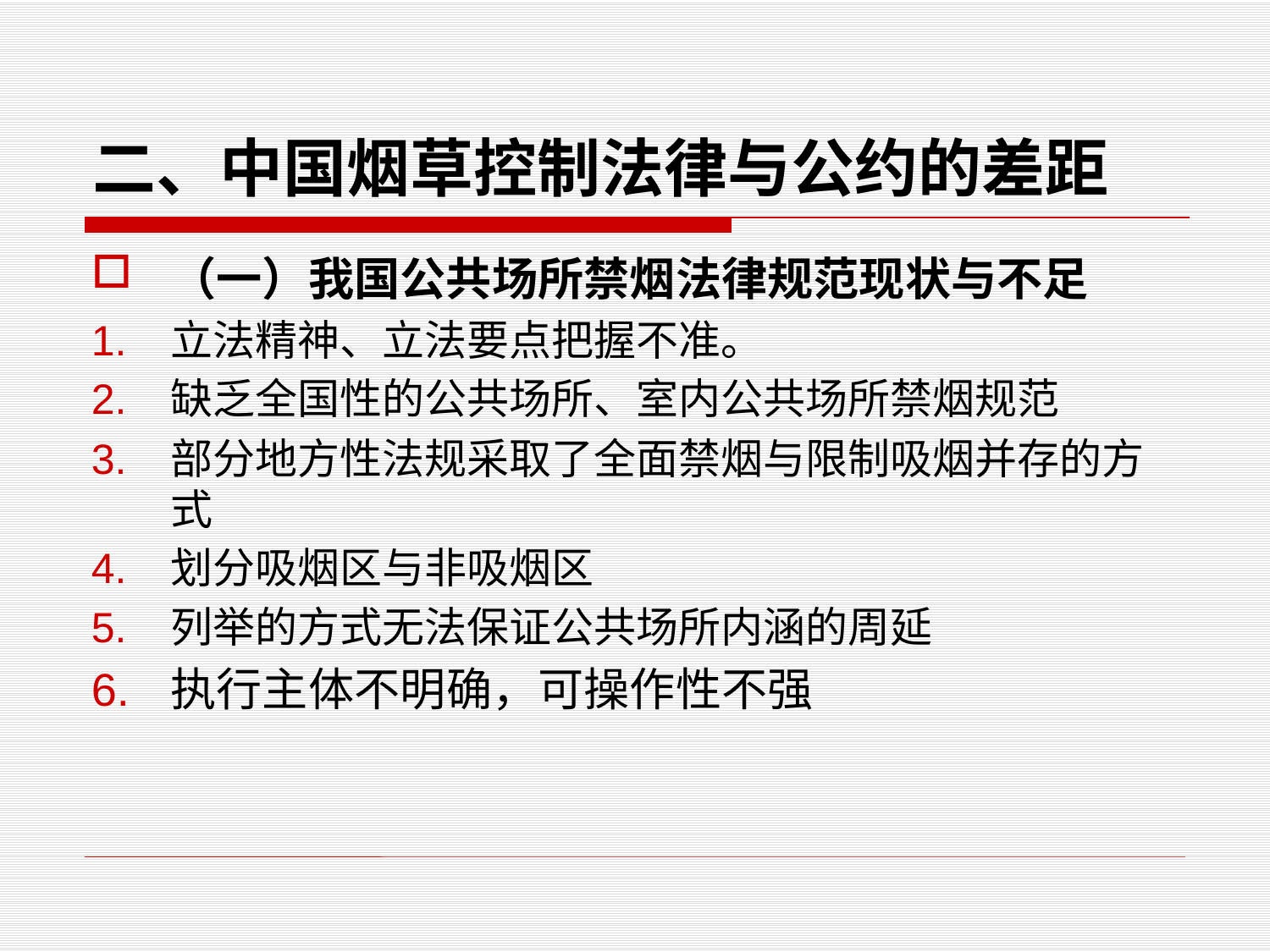

# 二、中国烟草控制法律与公约的差距
（一）我国公共场所禁烟法律规范现状与不足
立法精神、立法要点把握不准。
缺乏全国性的公共场所、室内公共场所禁烟规范
部分地方性法规采取了全面禁烟与限制吸烟并存的方式
划分吸烟区与非吸烟区
列举的方式无法保证公共场所内涵的周延
执行主体不明确，可操作性不强